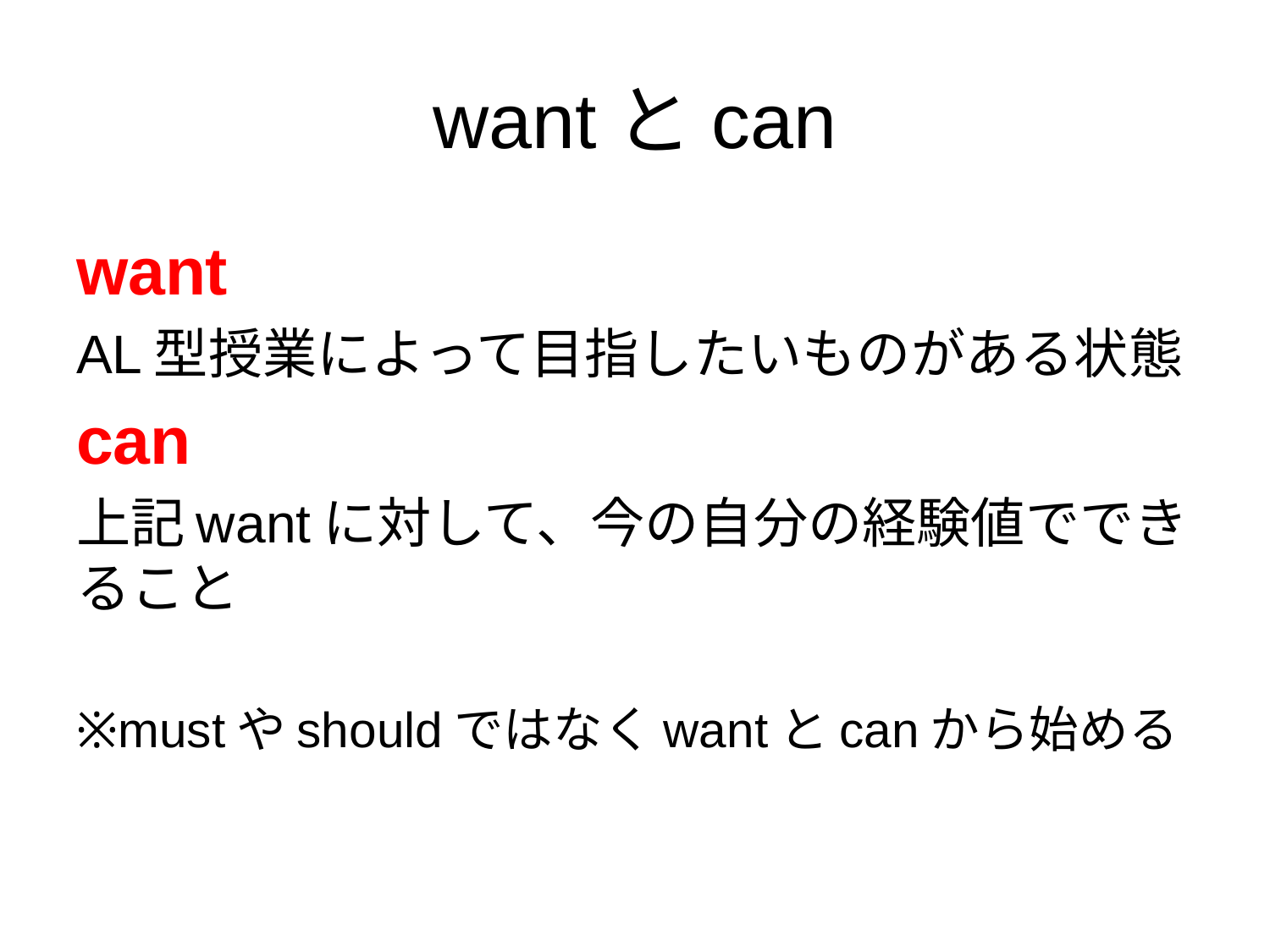

# wantとcan
want
AL型授業によって目指したいものがある状態
can
上記wantに対して、今の自分の経験値でできること

※mustやshouldではなくwantとcanから始める